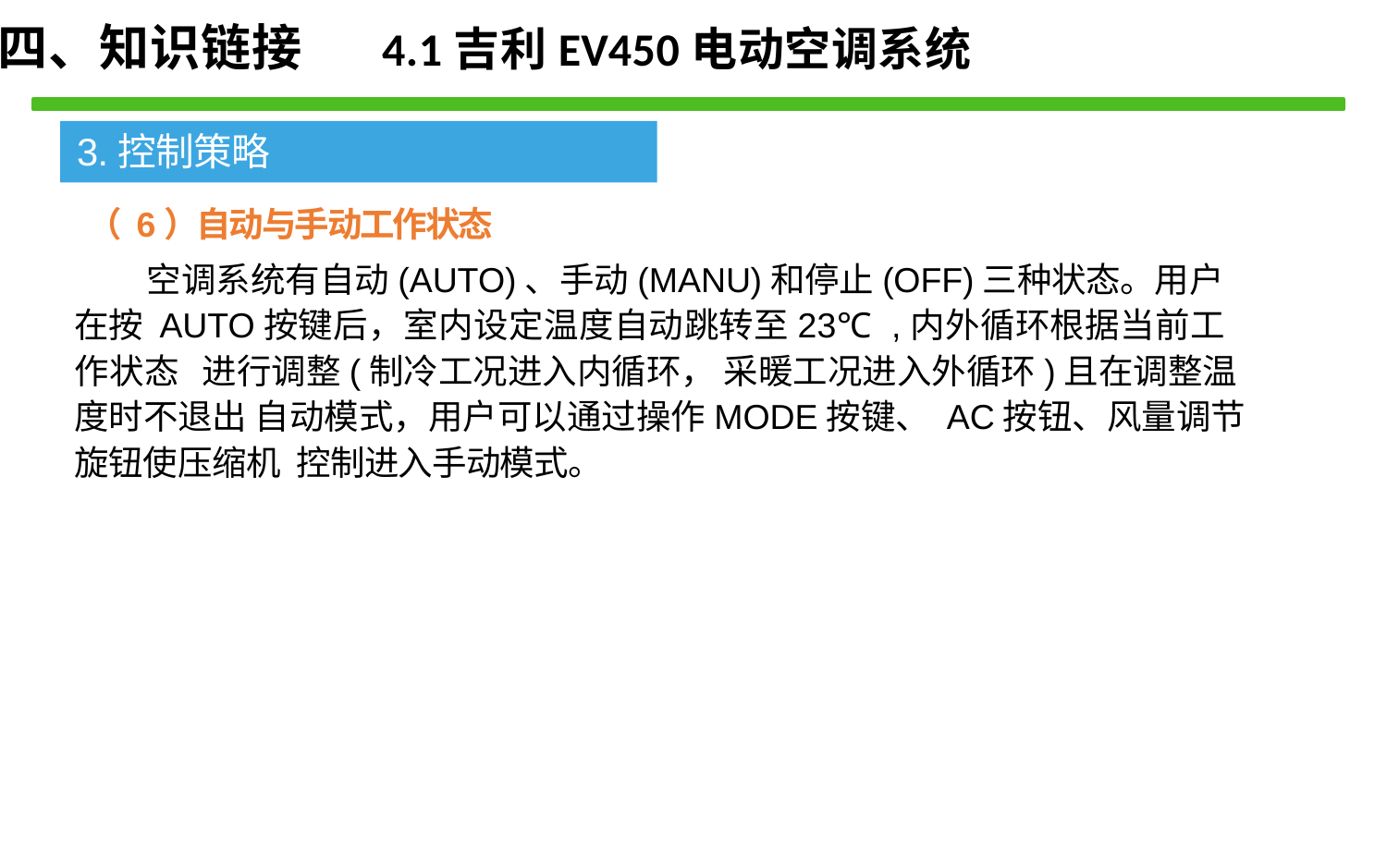

四、知识链接     4.1吉利EV450电动空调系统

3.控制策略

（ 6）自动与手动工作状态
空调系统有自动(AUTO)、手动(MANU)和停止(OFF)三种状态。用户在按 AUTO按键后，室内设定温度自动跳转至23℃  ,内外循环根据当前工作状态   进行调整(制冷工况进入内循环， 采暖工况进入外循环)且在调整温度时不退出 自动模式，用户可以通过操作MODE按键、 AC按钮、风量调节旋钮使压缩机  控制进入手动模式。